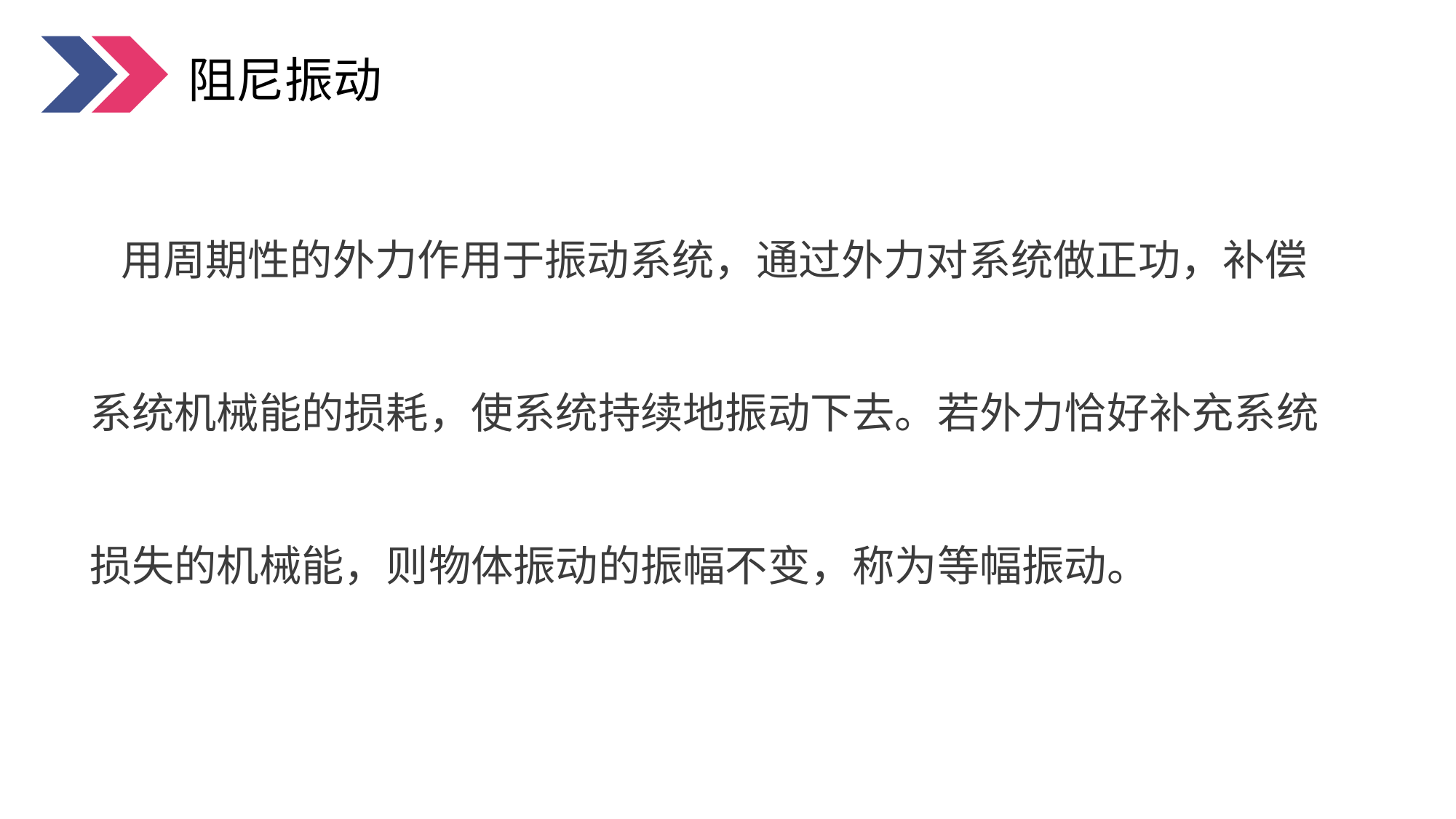

阻尼振动
    用周期性的外力作用于振动系统，通过外力对系统做正功，补偿系统机械能的损耗，使系统持续地振动下去。若外力恰好补充系统损失的机械能，则物体振动的振幅不变，称为等幅振动。